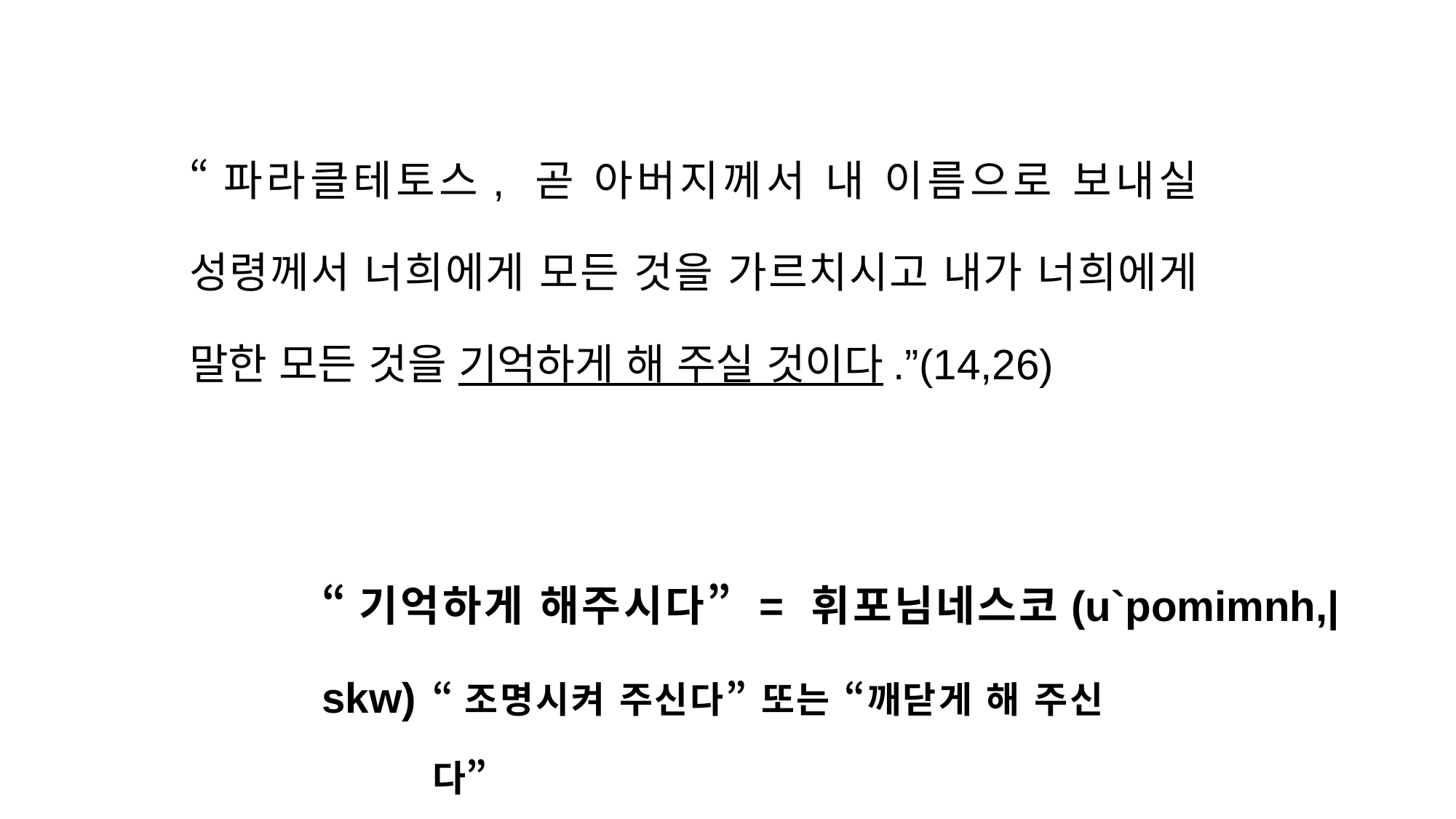

“파라클테토스, 곧 아버지께서 내 이름으로 보내실 성령께서 너희에게 모든 것을 가르치시고 내가 너희에게 말한 모든 것을 기억하게 해 주실 것이다.”(14,26)
“기억하게 해주시다” = 휘포님네스코(u`pomimnh,|skw)
“조명시켜 주신다” 또는 “깨닫게 해 주신다”